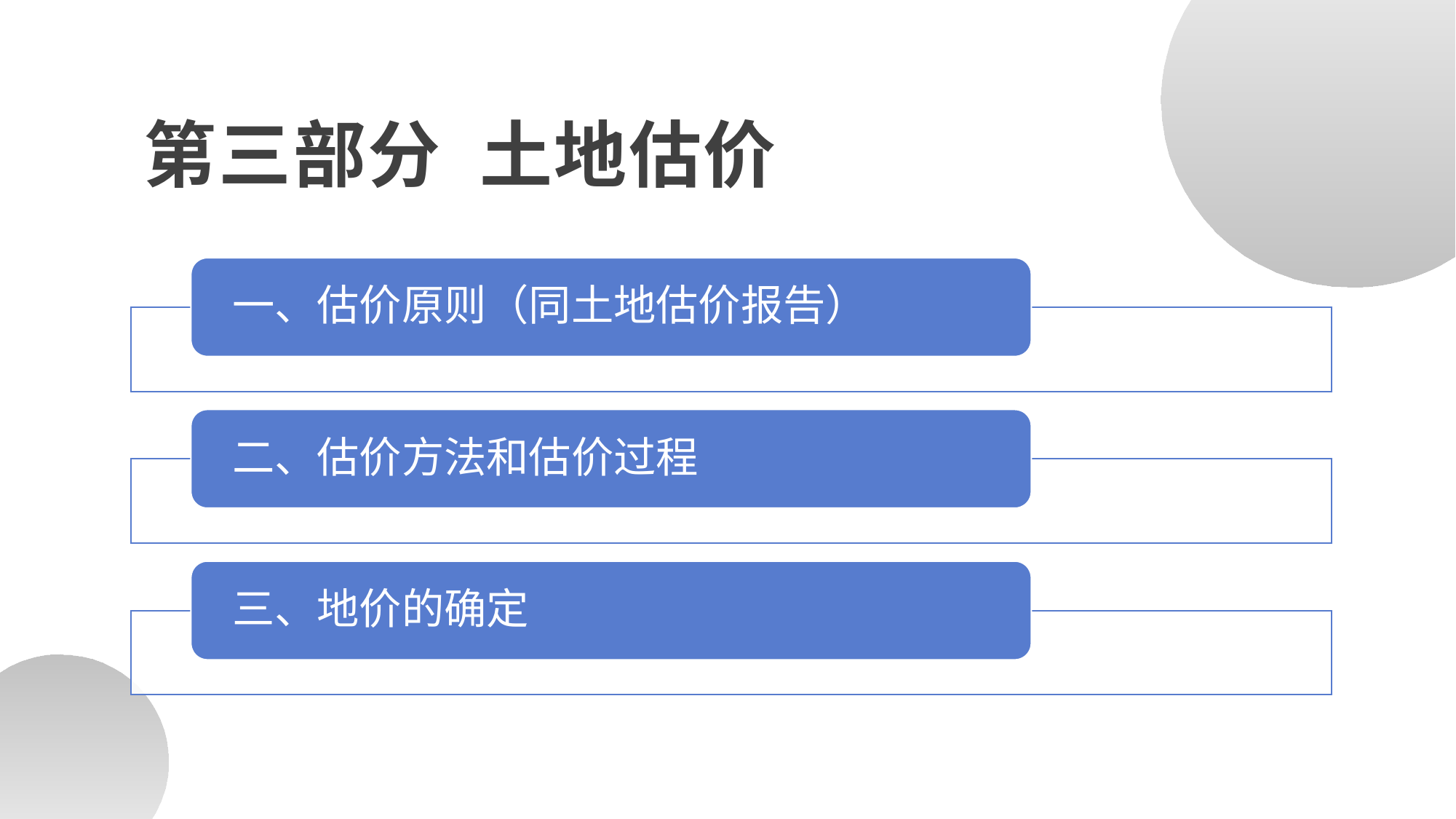

第三部分  土地估价
一、估价原则（同土地估价报告）
二、估价方法和估价过程
三、地价的确定